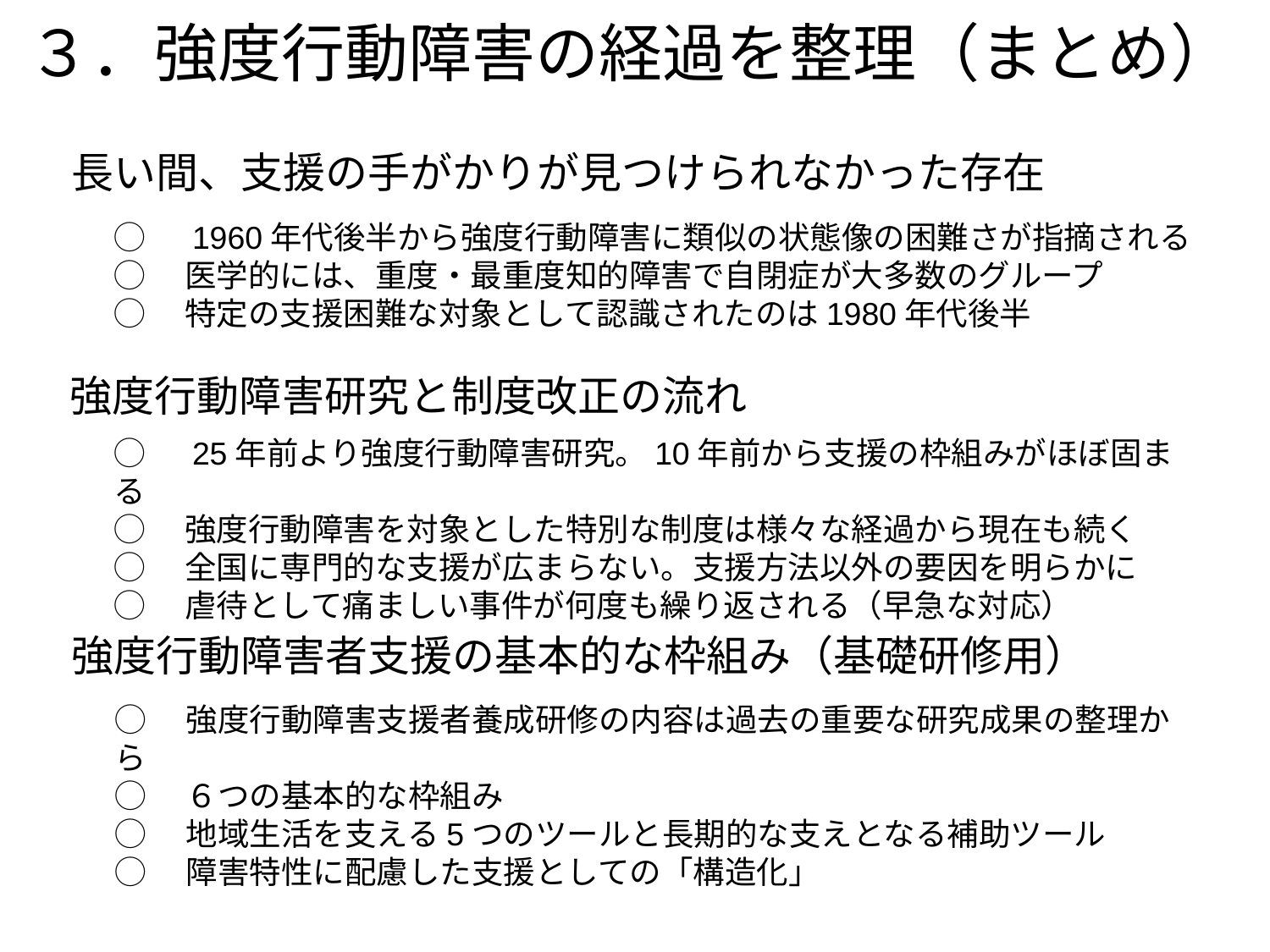

# ３．強度行動障害の経過を整理（まとめ）
長い間、支援の手がかりが見つけられなかった存在
◯　1960年代後半から強度行動障害に類似の状態像の困難さが指摘される
◯　医学的には、重度・最重度知的障害で自閉症が大多数のグループ
◯　特定の支援困難な対象として認識されたのは1980年代後半
強度行動障害研究と制度改正の流れ
◯　25年前より強度行動障害研究。10年前から支援の枠組みがほぼ固まる
◯　強度行動障害を対象とした特別な制度は様々な経過から現在も続く
◯　全国に専門的な支援が広まらない。支援方法以外の要因を明らかに
◯　虐待として痛ましい事件が何度も繰り返される（早急な対応）
強度行動障害者支援の基本的な枠組み（基礎研修用）
◯　強度行動障害支援者養成研修の内容は過去の重要な研究成果の整理から
◯　６つの基本的な枠組み
◯　地域生活を支える5つのツールと長期的な支えとなる補助ツール
◯　障害特性に配慮した支援としての「構造化」